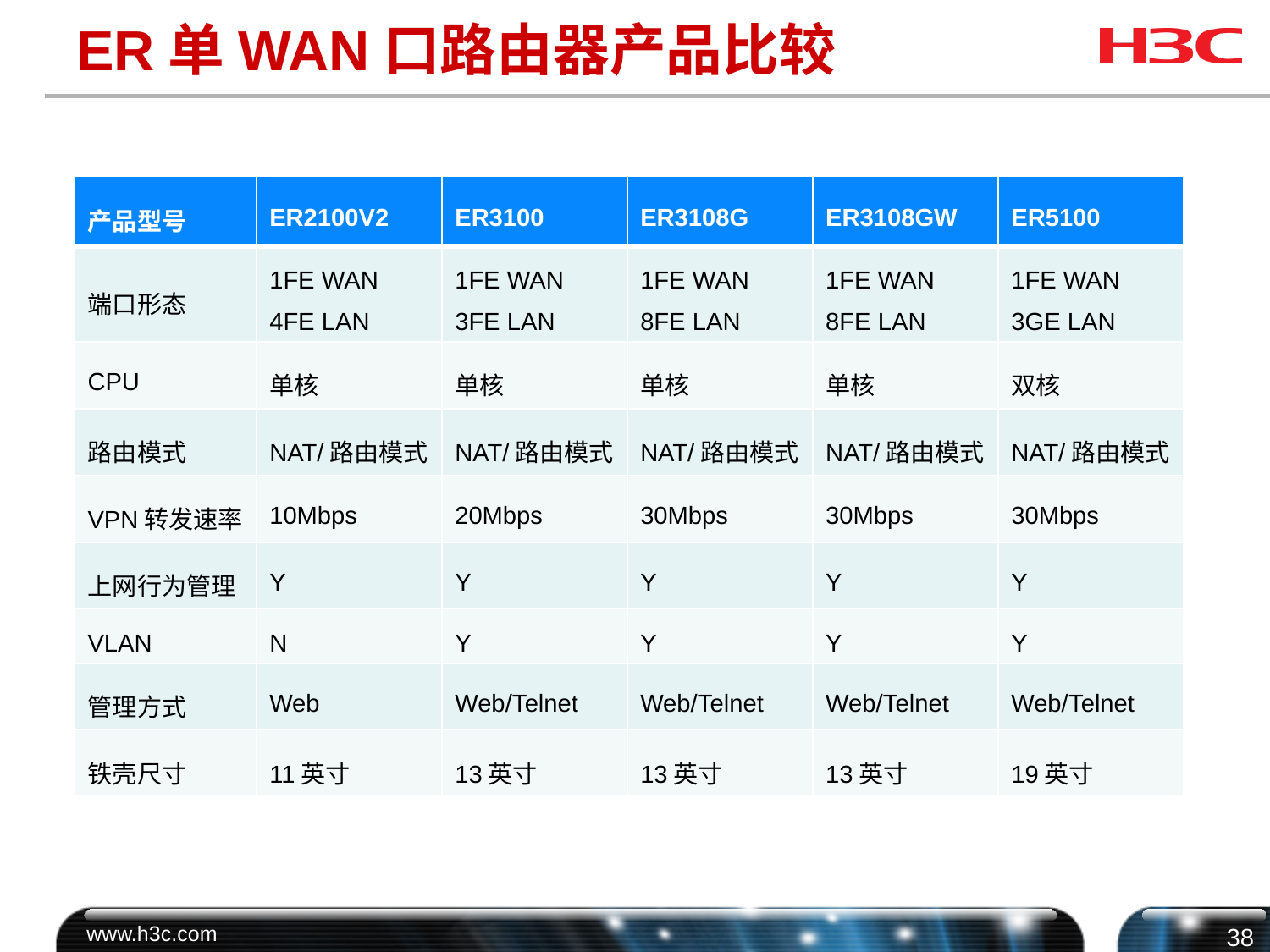

# ER单WAN口路由器产品比较
| 产品型号 | ER2100V2 | ER3100 | ER3108G | ER3108GW | ER5100 |
| --- | --- | --- | --- | --- | --- |
| 端口形态 | 1FE WAN 4FE LAN | 1FE WAN 3FE LAN | 1FE WAN 8FE LAN | 1FE WAN 8FE LAN | 1FE WAN 3GE LAN |
| CPU | 单核 | 单核 | 单核 | 单核 | 双核 |
| 路由模式 | NAT/路由模式 | NAT/路由模式 | NAT/路由模式 | NAT/路由模式 | NAT/路由模式 |
| VPN转发速率 | 10Mbps | 20Mbps | 30Mbps | 30Mbps | 30Mbps |
| 上网行为管理 | Y | Y | Y | Y | Y |
| VLAN | N | Y | Y | Y | Y |
| 管理方式 | Web | Web/Telnet | Web/Telnet | Web/Telnet | Web/Telnet |
| 铁壳尺寸 | 11英寸 | 13英寸 | 13英寸 | 13英寸 | 19英寸 |